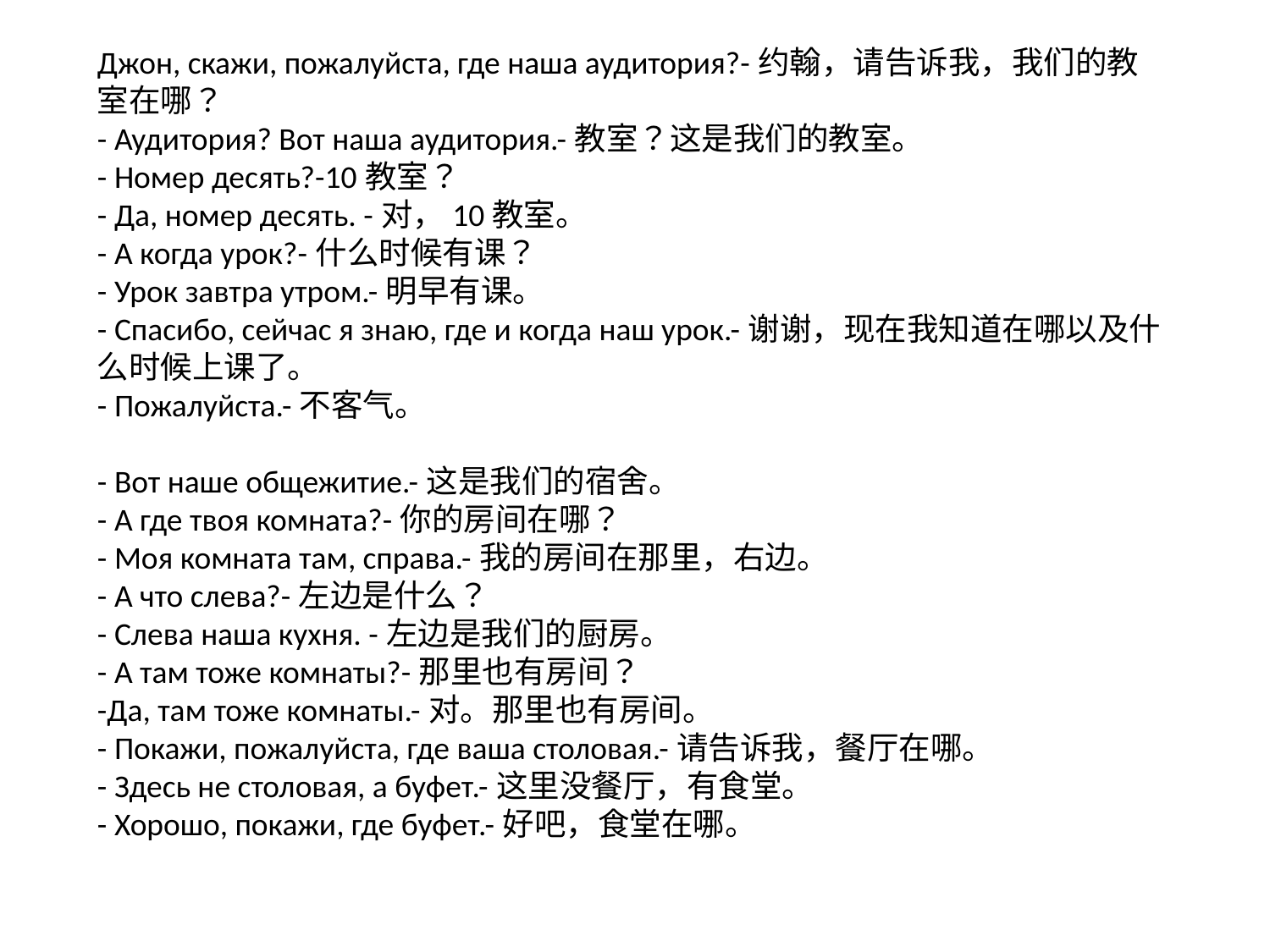

Джон, скажи, пожалуйста, где наша аудитория?-约翰，请告诉我，我们的教室在哪？
- Аудитория? Вот наша аудитория.-教室？这是我们的教室。
- Номер десять?-10教室？
- Да, номер десять. -对，10教室。
- А когда урок?-什么时候有课？
- Урок завтра утром.-明早有课。
- Спасибо, сейчас я знаю, где и когда наш урок.-谢谢，现在我知道在哪以及什么时候上课了。
- Пожалуйста.-不客气。

- Вот наше общежитие.-这是我们的宿舍。
- А где твоя комната?-你的房间在哪？
- Моя комната там, справа.-我的房间在那里，右边。
- А что слева?-左边是什么？
- Слева наша кухня. -左边是我们的厨房。
- А там тоже комнаты?-那里也有房间？
-Да, там тоже комнаты.-对。那里也有房间。
- Покажи, пожалуйста, где ваша столовая.-请告诉我，餐厅在哪。
- Здесь не столовая, а буфет.-这里没餐厅，有食堂。
- Хорошо, покажи, где буфет.-好吧，食堂在哪。